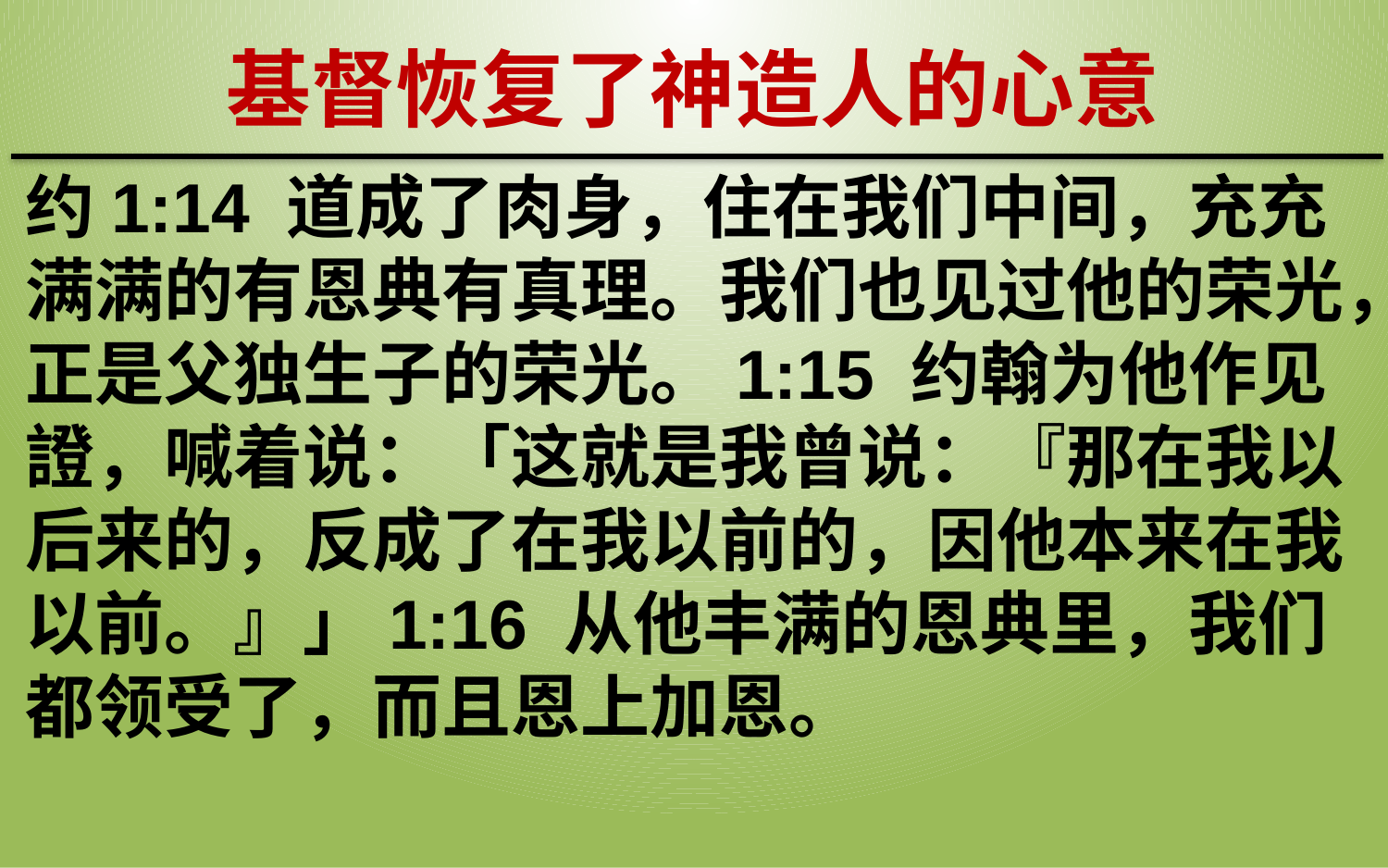

基督恢复了神造人的心意
约1:14 道成了肉身，住在我们中间，充充满满的有恩典有真理。我们也见过他的荣光，正是父独生子的荣光。1:15 约翰为他作见證，喊着说：「这就是我曾说：『那在我以后来的，反成了在我以前的，因他本来在我以前。』」1:16 从他丰满的恩典里，我们都领受了，而且恩上加恩。